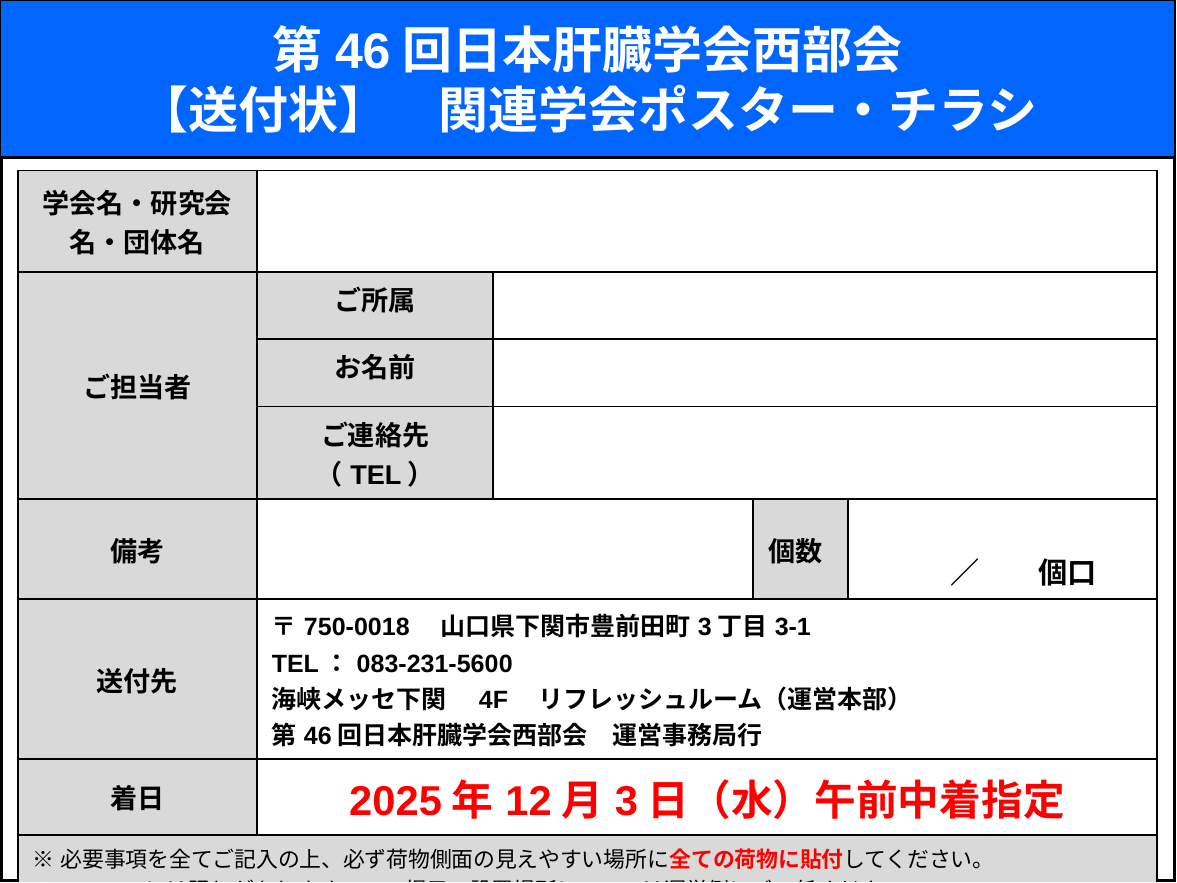

第46回日本肝臓学会西部会
【送付状】　関連学会ポスター・チラシ
| 学会名・研究会名・団体名 |  |  |  |  |
| --- | --- | --- | --- | --- |
| ご担当者 | ご所属 |  |  |  |
|  | お名前 |  |  |  |
|  | ご連絡先（TEL） |  |  |  |
| 備考 |  |  | 個数 | ／　　個口 |
| 送付先 | 〒750-0018　山口県下関市豊前田町3丁目3-1 TEL：083-231-5600 海峡メッセ下関　4F　リフレッシュルーム（運営本部） 第46回日本肝臓学会西部会　運営事務局行 |  |  |  |
| 着日 | 2025年12月3日（水）午前中着指定 |  |  |  |
| ※必要事項を全てご記入の上、必ず荷物側面の見えやすい場所に全ての荷物に貼付してください。 ※スペースには限りがありますので、掲示・設置場所については運営側にご一任ください。 ※本送付状はカラーで印刷をお願いします。　※終了後は事務局にて残部を破棄させていただきます。 |  |  |  |  |